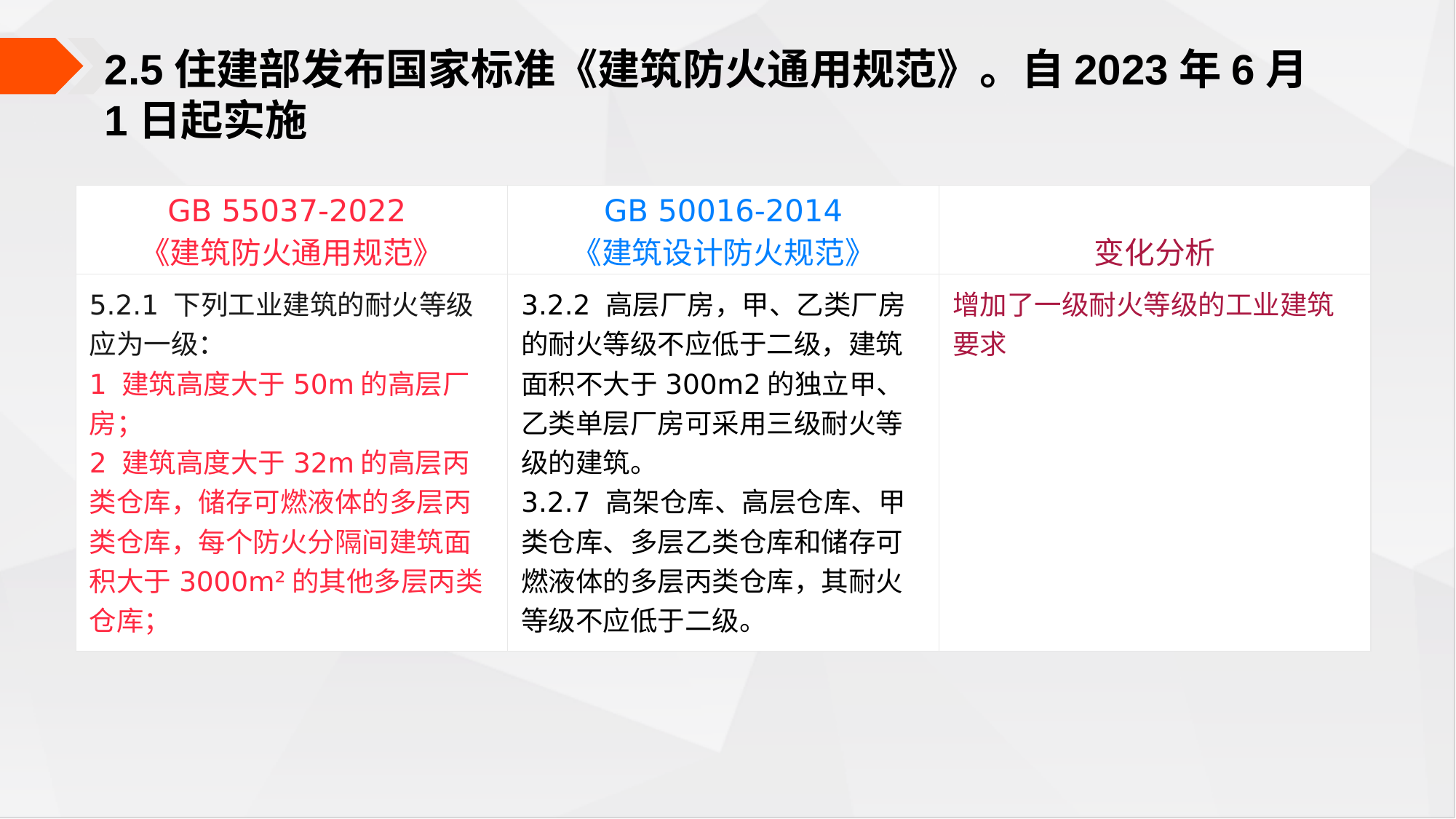

2.5住建部发布国家标准《建筑防火通用规范》。自2023年6月1日起实施

| GB 55037-2022  《建筑防火通用规范》 | GB 50016-2014 《建筑设计防火规范》 | 变化分析 |
| --- | --- | --- |
| 5.2.1 下列工业建筑的耐火等级应为一级： 1 建筑高度大于50m的高层厂房； 2 建筑高度大于32m的高层丙类仓库，储存可燃液体的多层丙类仓库，每个防火分隔间建筑面积大于3000m²的其他多层丙类仓库； | 3.2.2 高层厂房，甲、乙类厂房的耐火等级不应低于二级，建筑面积不大于300m2的独立甲、乙类单层厂房可采用三级耐火等级的建筑。 3.2.7 高架仓库、高层仓库、甲类仓库、多层乙类仓库和储存可燃液体的多层丙类仓库，其耐火等级不应低于二级。 | 增加了一级耐火等级的工业建筑要求 |